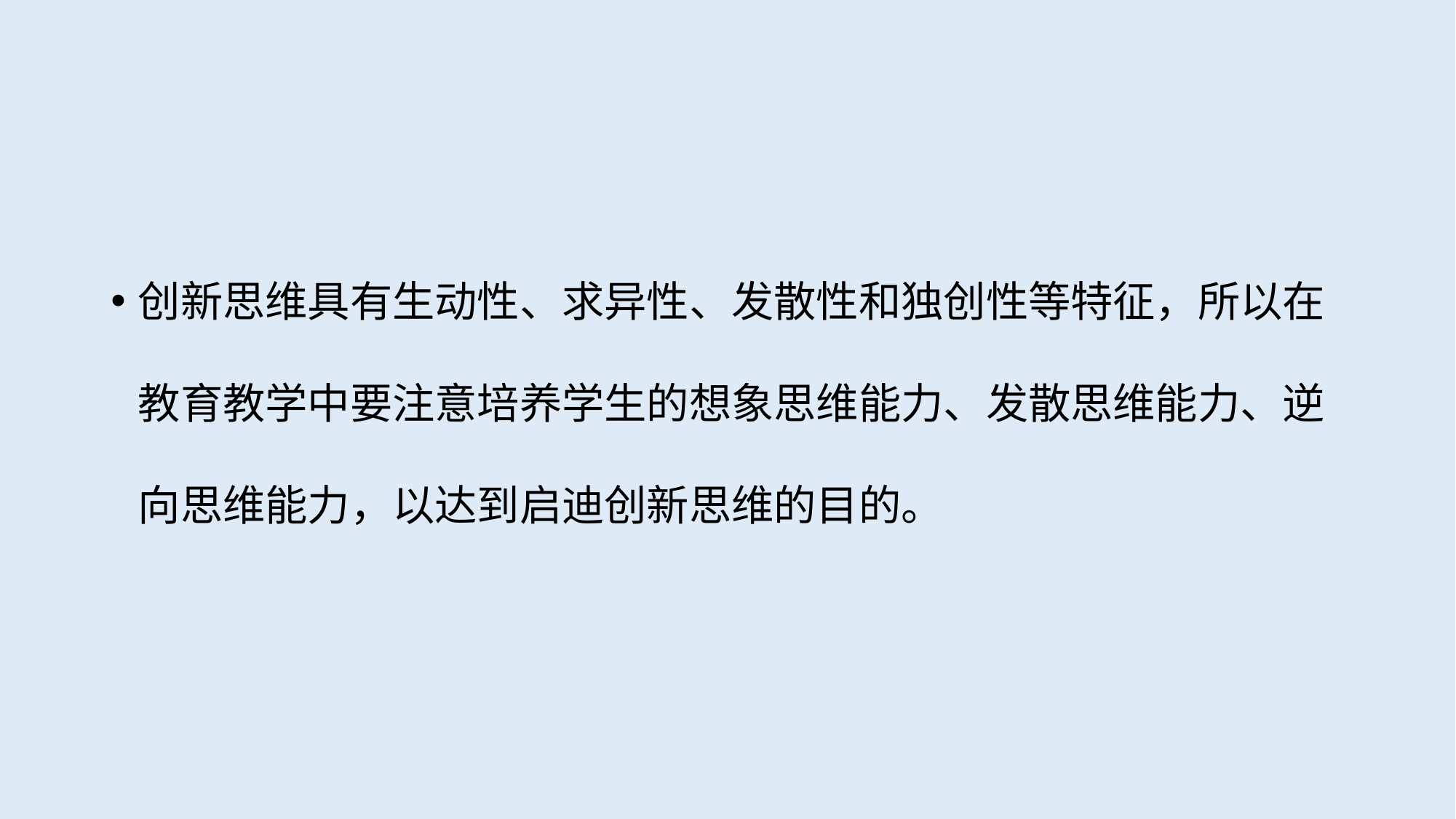

创新思维具有生动性、求异性、发散性和独创性等特征，所以在教育教学中要注意培养学生的想象思维能力、发散思维能力、逆向思维能力，以达到启迪创新思维的目的。